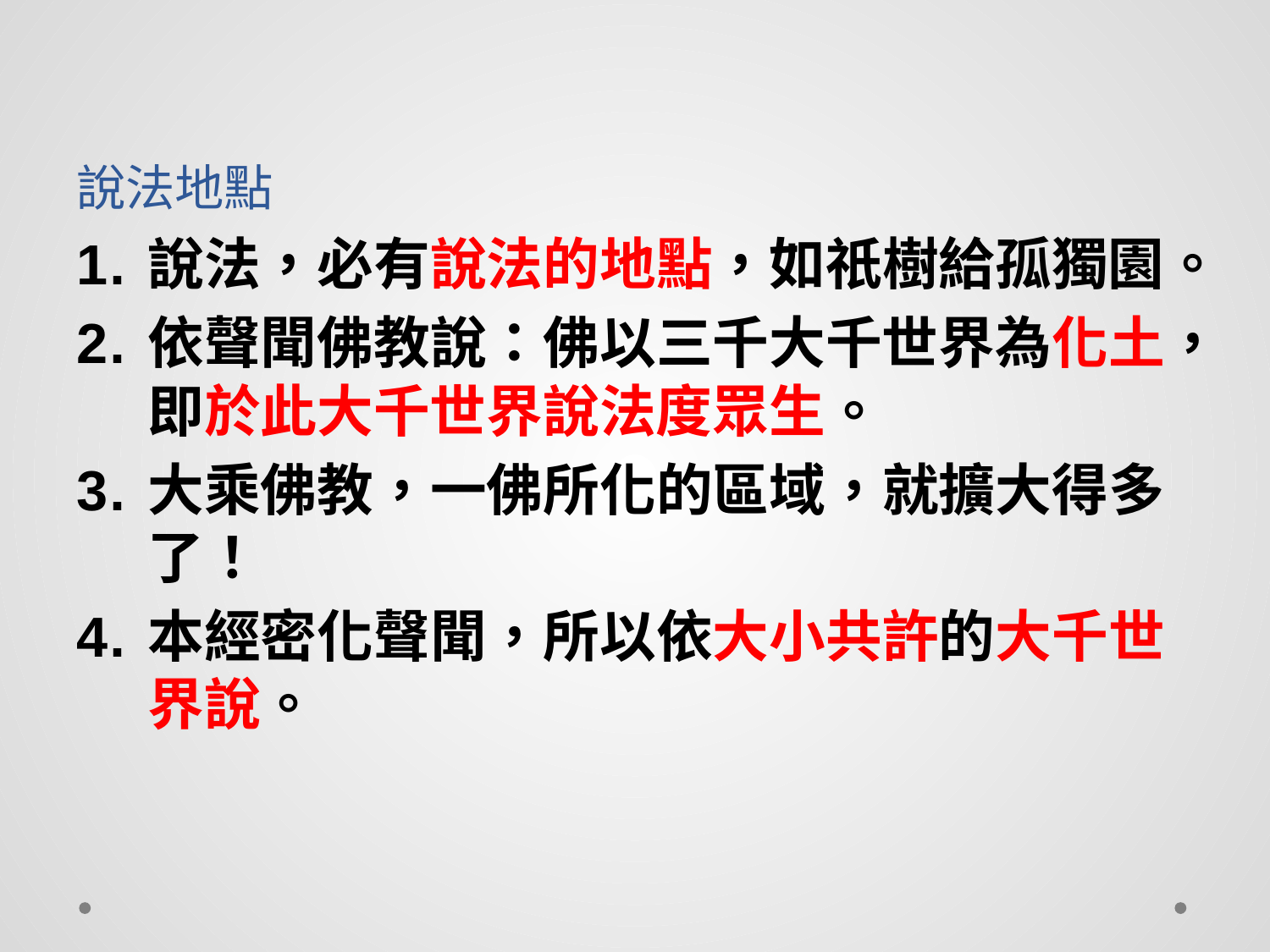

# 說法地點
說法，必有說法的地點，如祇樹給孤獨園。
依聲聞佛教說：佛以三千大千世界為化土，即於此大千世界說法度眾生。
大乘佛教，一佛所化的區域，就擴大得多了！
本經密化聲聞，所以依大小共許的大千世界說。